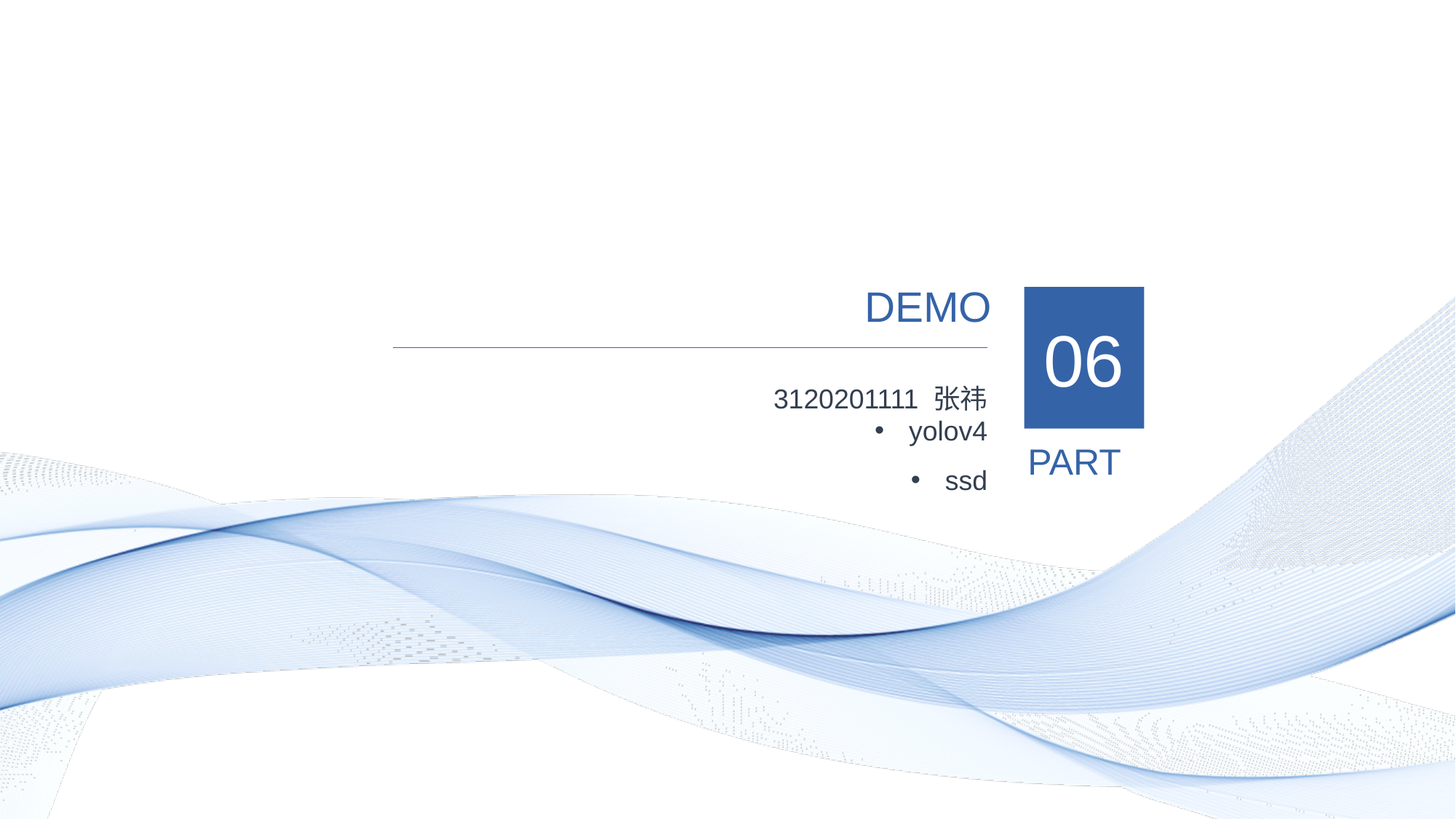

DEMO
06
PART

yolov4
ssd
3120201111 张祎